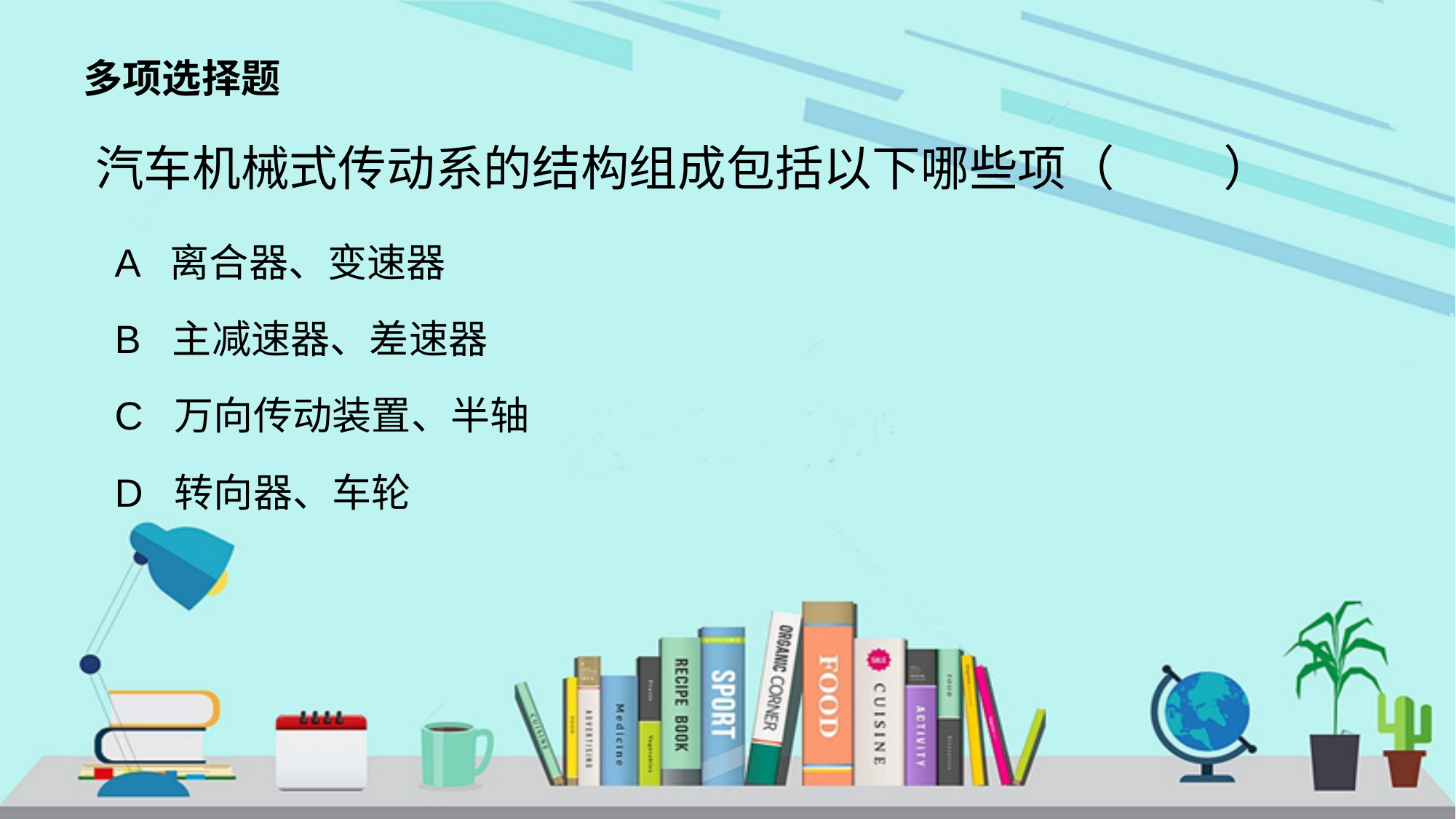

多项选择题
汽车机械式传动系的结构组成包括以下哪些项（          ）
A  离合器、变速器
B  主减速器、差速器
C  万向传动装置、半轴
D  转向器、车轮